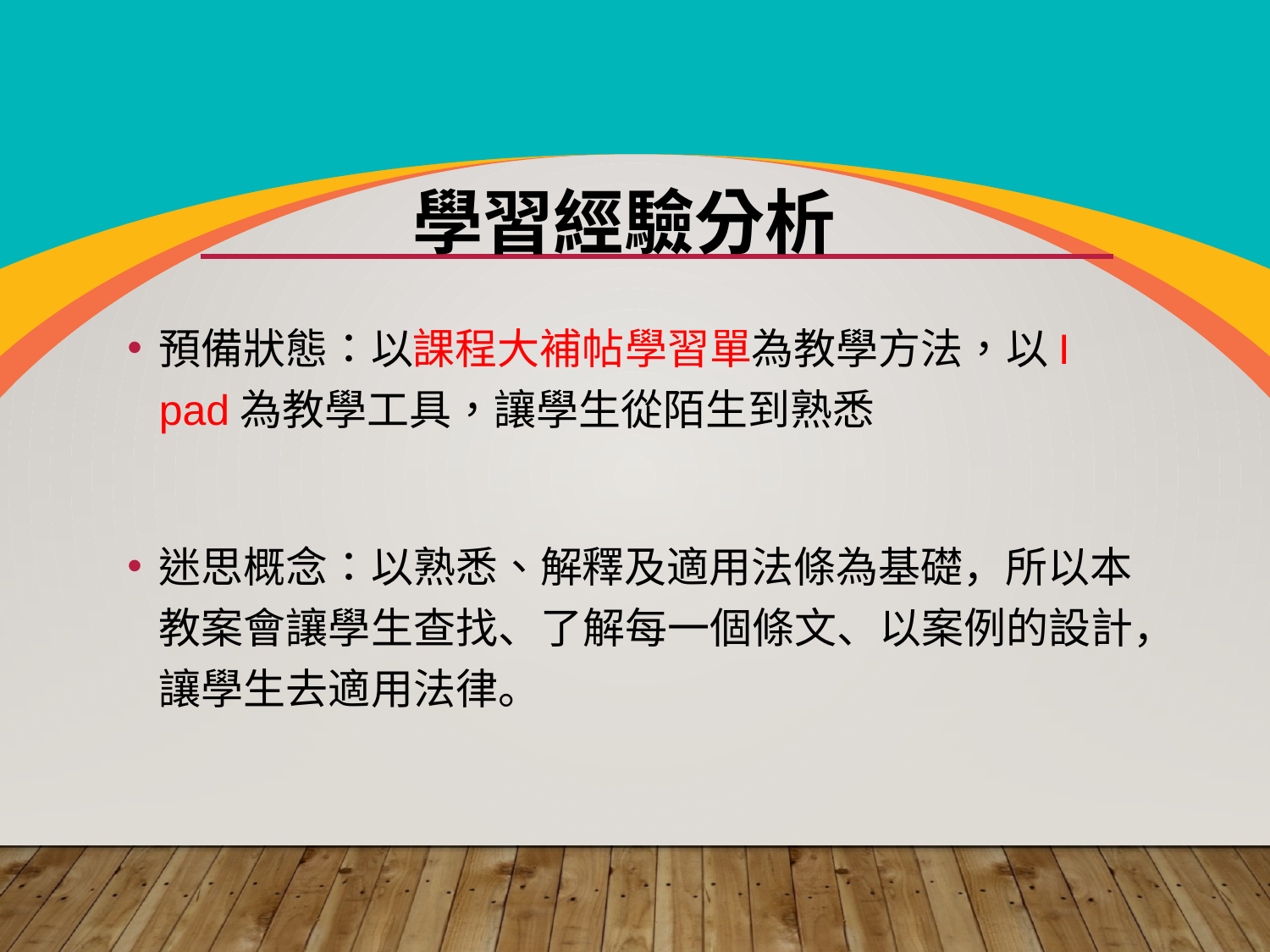

# 學習經驗分析
預備狀態：以課程大補帖學習單為教學方法，以I pad為教學工具，讓學生從陌生到熟悉

迷思概念：以熟悉、解釋及適用法條為基礎，所以本教案會讓學生查找、了解每一個條文、以案例的設計，讓學生去適用法律。